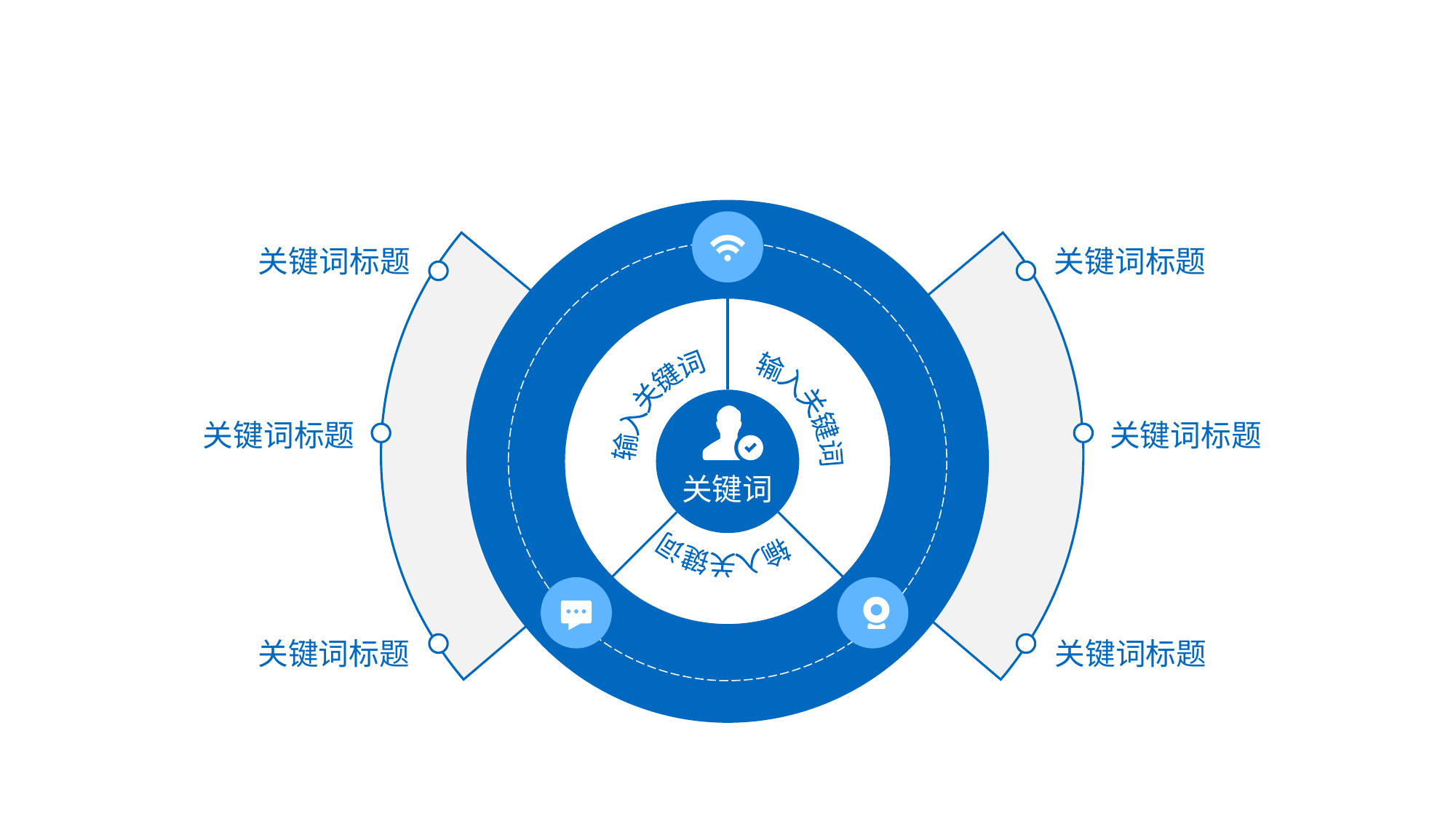

关键词标题

关键词标题

输入关键词
输入关键词
输入关键词

关键词标题
关键词标题

关键词

关键词标题
关键词标题